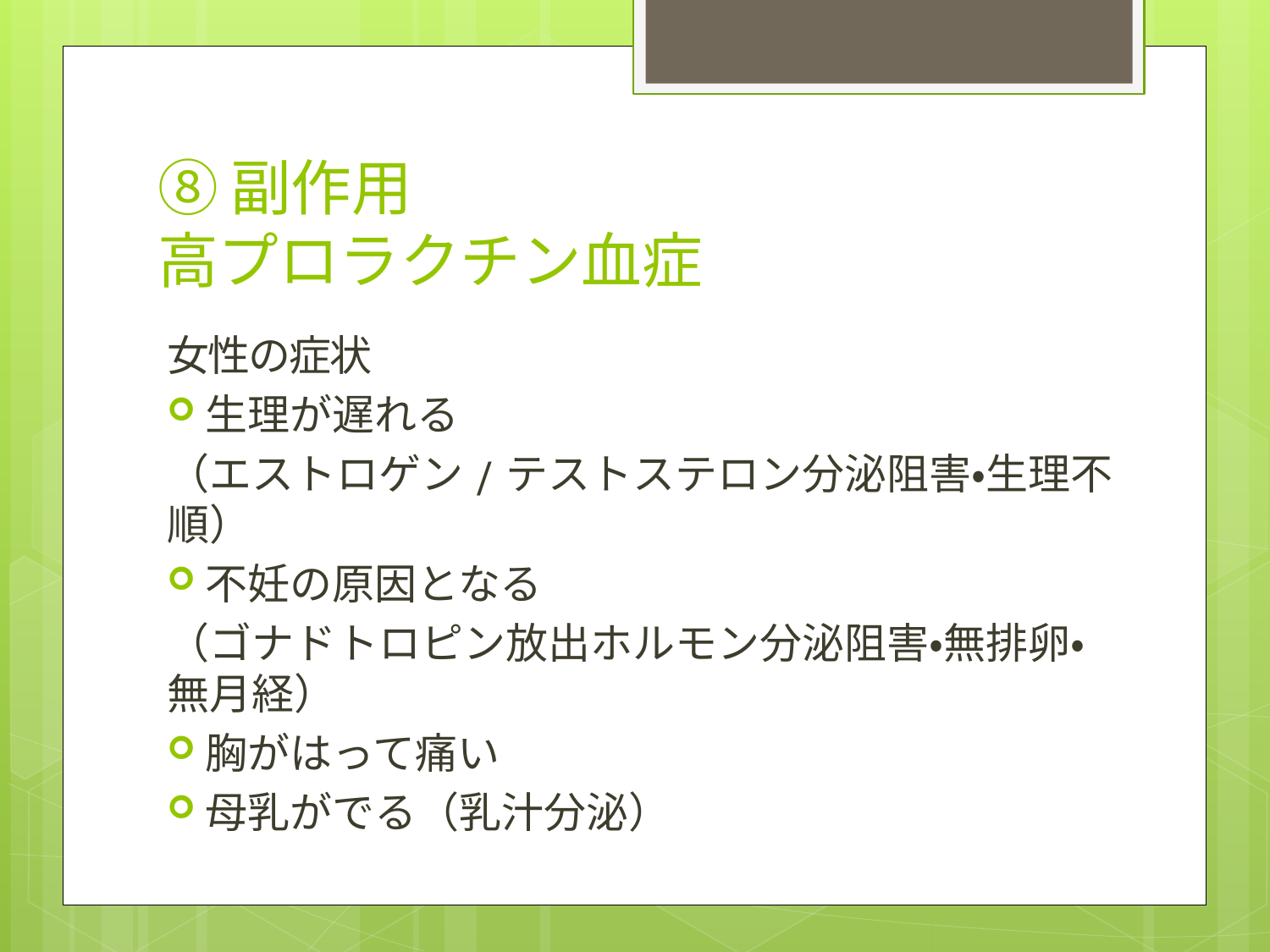

# ⑧副作用 高プロラクチン血症
女性の症状
生理が遅れる
（エストロゲン/テストステロン分泌阻害・生理不順）
不妊の原因となる
（ゴナドトロピン放出ホルモン分泌阻害・無排卵・無月経）
胸がはって痛い
母乳がでる（乳汁分泌）